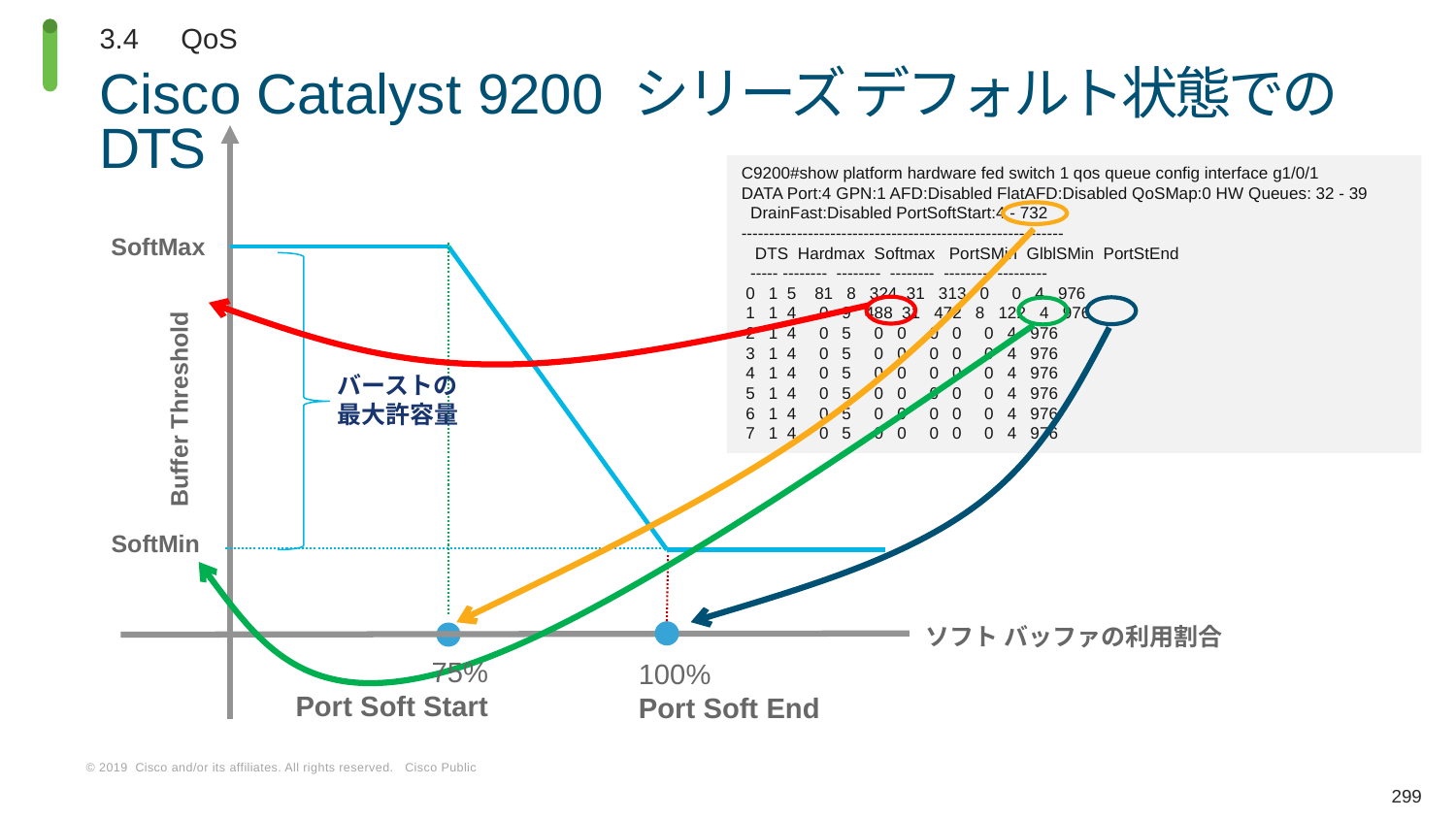

3.4　QoS
# Cisco Catalyst 9200 シリーズ デフォルト状態での DTS
SoftMax
Buffer Threshold
SoftMin

100%
Port Soft End
C9200#show platform hardware fed switch 1 qos queue config interface g1/0/1
DATA Port:4 GPN:1 AFD:Disabled FlatAFD:Disabled QoSMap:0 HW Queues: 32 - 39
  DrainFast:Disabled PortSoftStart:4 - 732
----------------------------------------------------------
   DTS  Hardmax  Softmax   PortSMin  GlblSMin  PortStEnd
  ----- --------  --------  --------  --------  ---------
 0   1  5    81   8   324  31   313   0     0   4   976
 1   1  4     0   9   488  31   472   8   122   4   976
 2   1  4     0   5     0   0     0   0     0   4   976
 3   1  4     0   5     0   0     0   0     0   4   976
 4   1  4     0   5     0   0     0   0     0   4   976
 5   1  4     0   5     0   0     0   0     0   4   976
 6   1  4     0   5     0   0     0   0     0   4   976
 7   1  4     0   5     0   0     0   0     0   4   976

バーストの
最大許容量
ソフト バッファの利用割合

75%
Port Soft Start
299